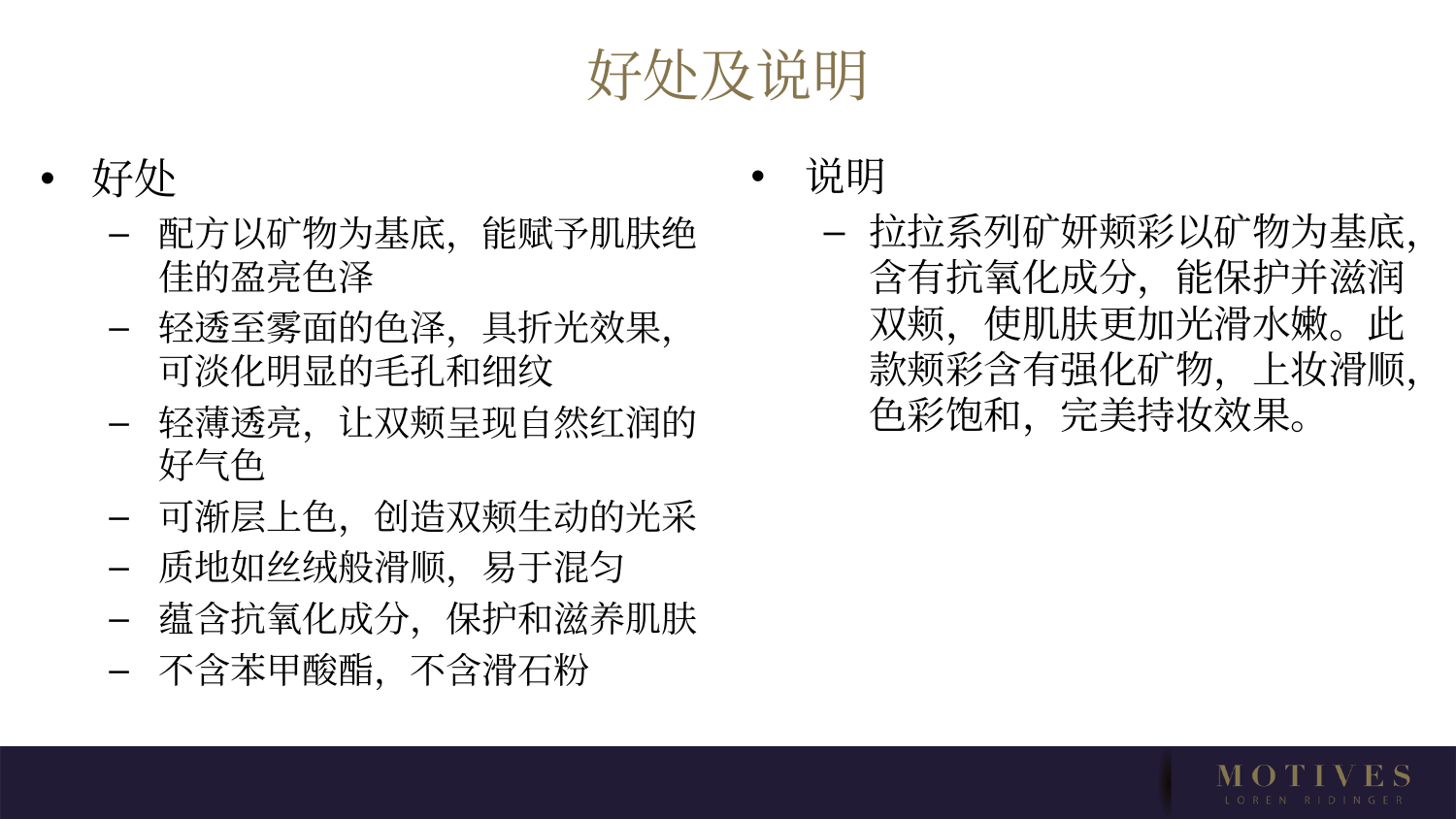

# 好处及说明
说明
拉拉系列矿妍颊彩以矿物为基底，含有抗氧化成分，能保护并滋润双颊，使肌肤更加光滑水嫩。此款颊彩含有强化矿物，上妆滑顺，色彩饱和，完美持妆效果。
好处
配方以矿物为基底，能赋予肌肤绝佳的盈亮色泽
轻透至雾面的色泽，具折光效果，可淡化明显的毛孔和细纹
轻薄透亮，让双颊呈现自然红润的好气色
可渐层上色，创造双颊生动的光采
质地如丝绒般滑顺，易于混匀
蕴含抗氧化成分，保护和滋养肌肤
不含苯甲酸酯，不含滑石粉